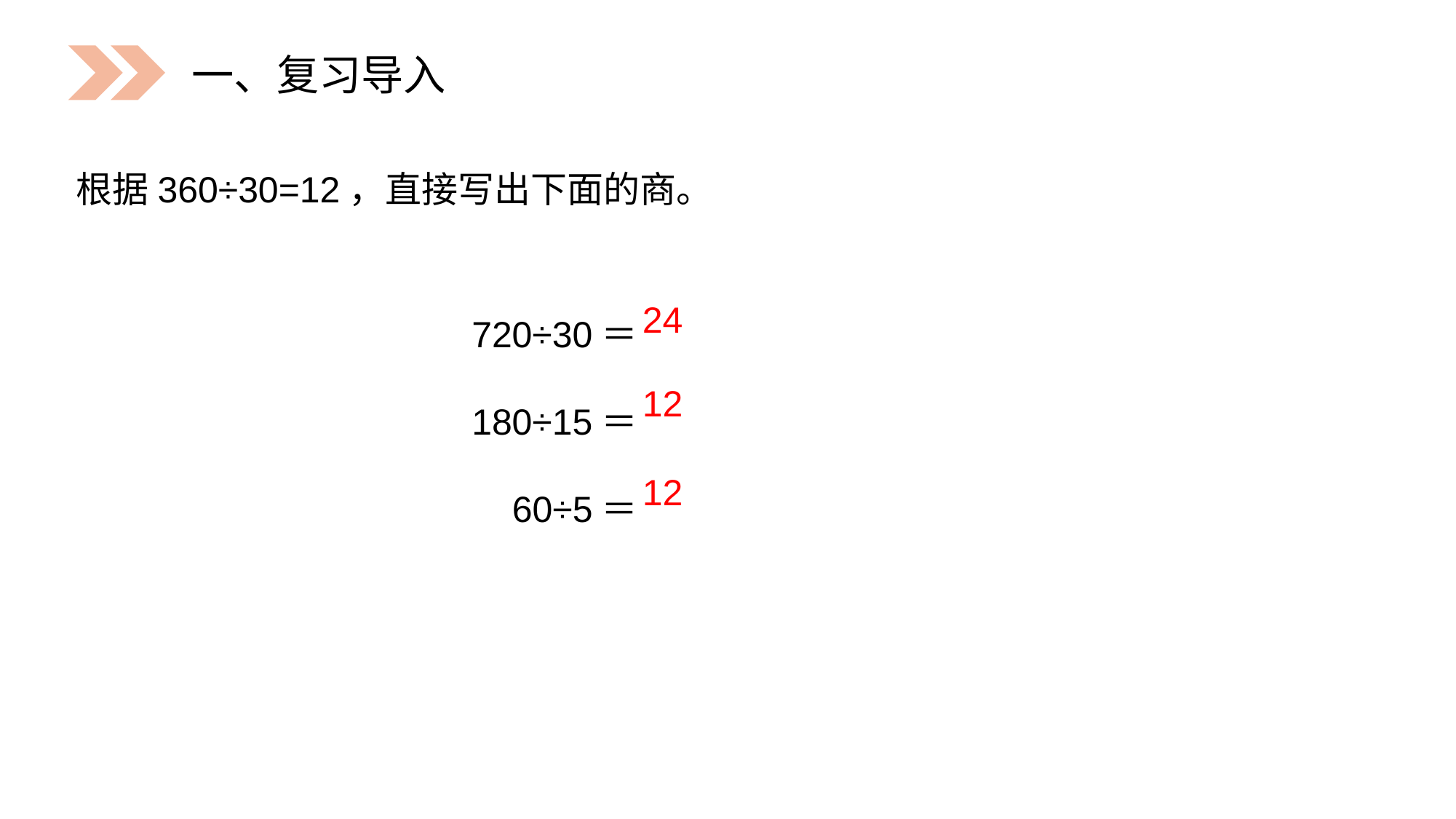

一、复习导入
根据360÷30=12，直接写出下面的商。
720÷30＝
180÷15＝
60÷5＝
24
12
12